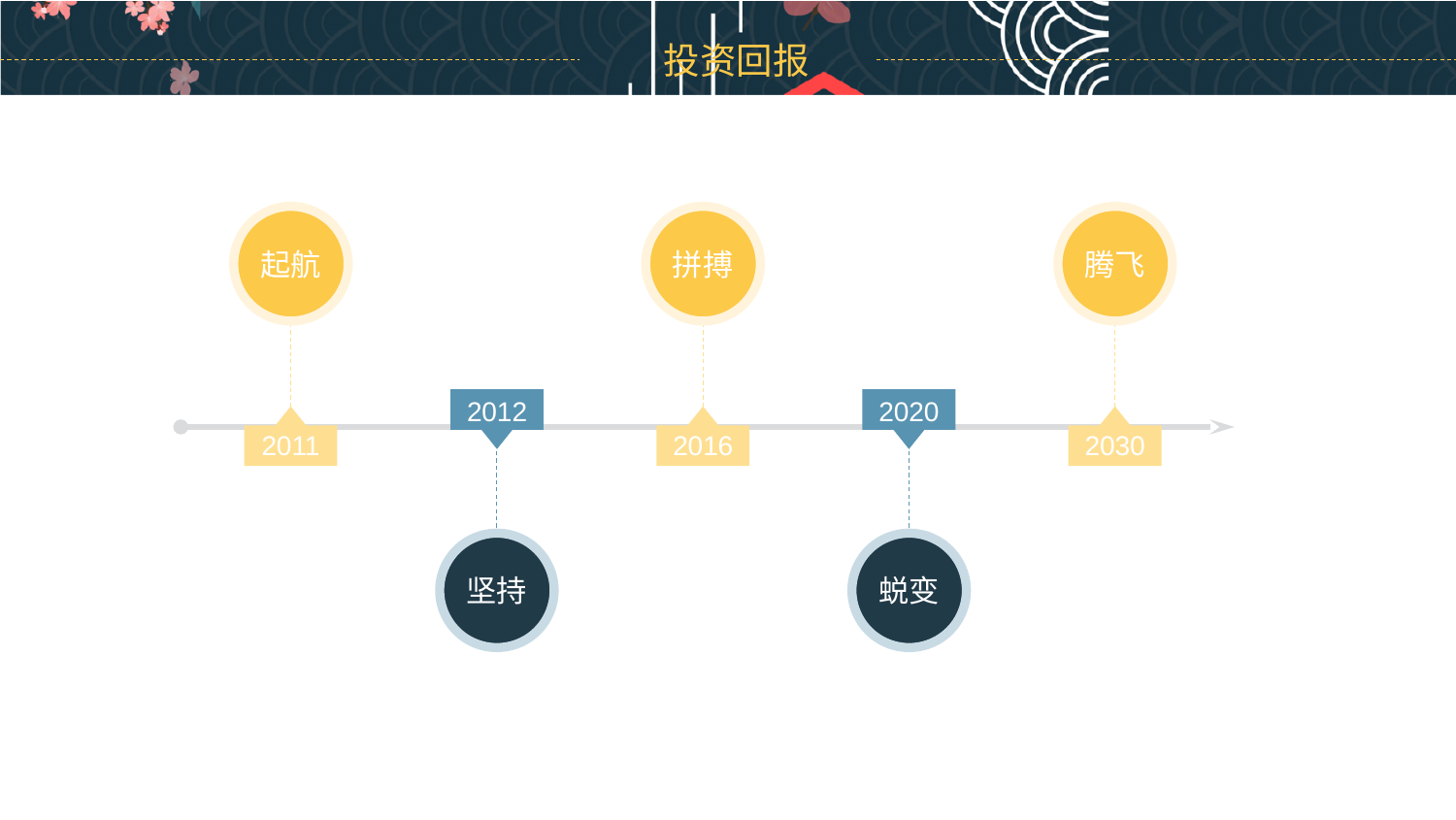

起航
拼搏
腾飞
2012
2020
2011
2016
2030
坚持
蜕变